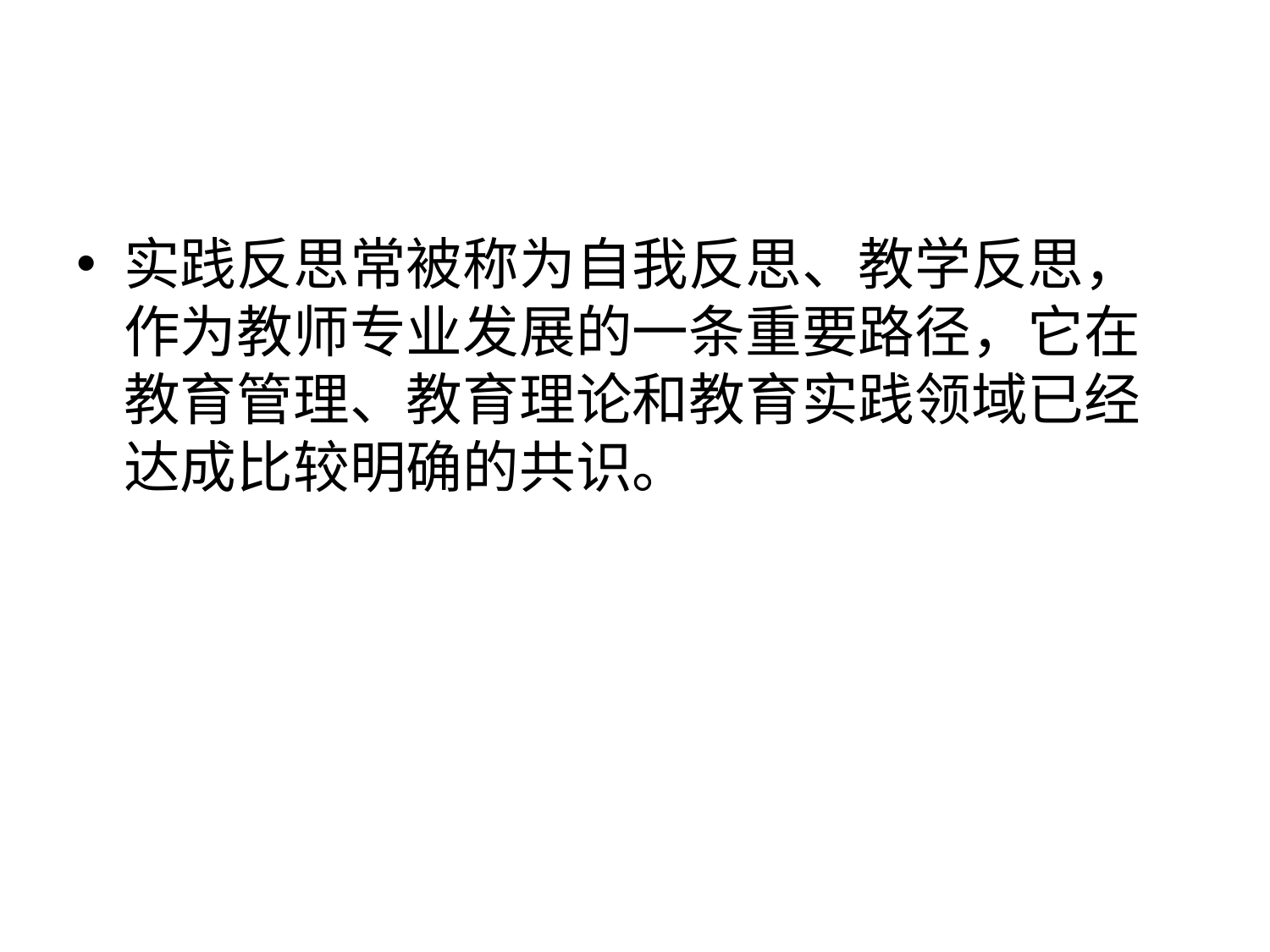

#
实践反思常被称为自我反思、教学反思，作为教师专业发展的一条重要路径，它在教育管理、教育理论和教育实践领域已经达成比较明确的共识。